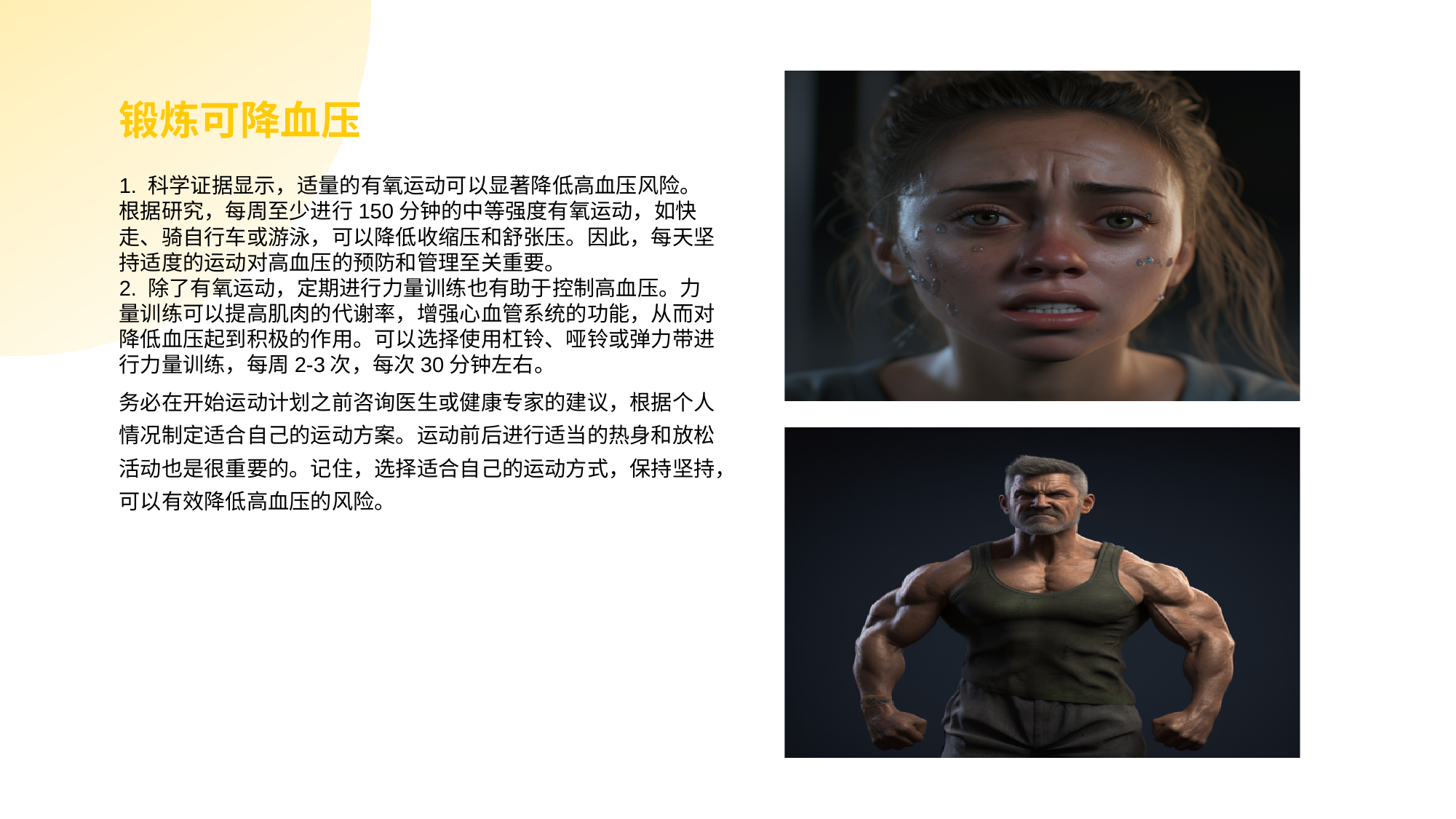

锻炼可降血压
1. 科学证据显示，适量的有氧运动可以显著降低高血压风险。根据研究，每周至少进行150分钟的中等强度有氧运动，如快走、骑自行车或游泳，可以降低收缩压和舒张压。因此，每天坚持适度的运动对高血压的预防和管理至关重要。
2. 除了有氧运动，定期进行力量训练也有助于控制高血压。力量训练可以提高肌肉的代谢率，增强心血管系统的功能，从而对降低血压起到积极的作用。可以选择使用杠铃、哑铃或弹力带进行力量训练，每周2-3次，每次30分钟左右。
务必在开始运动计划之前咨询医生或健康专家的建议，根据个人情况制定适合自己的运动方案。运动前后进行适当的热身和放松活动也是很重要的。记住，选择适合自己的运动方式，保持坚持，可以有效降低高血压的风险。